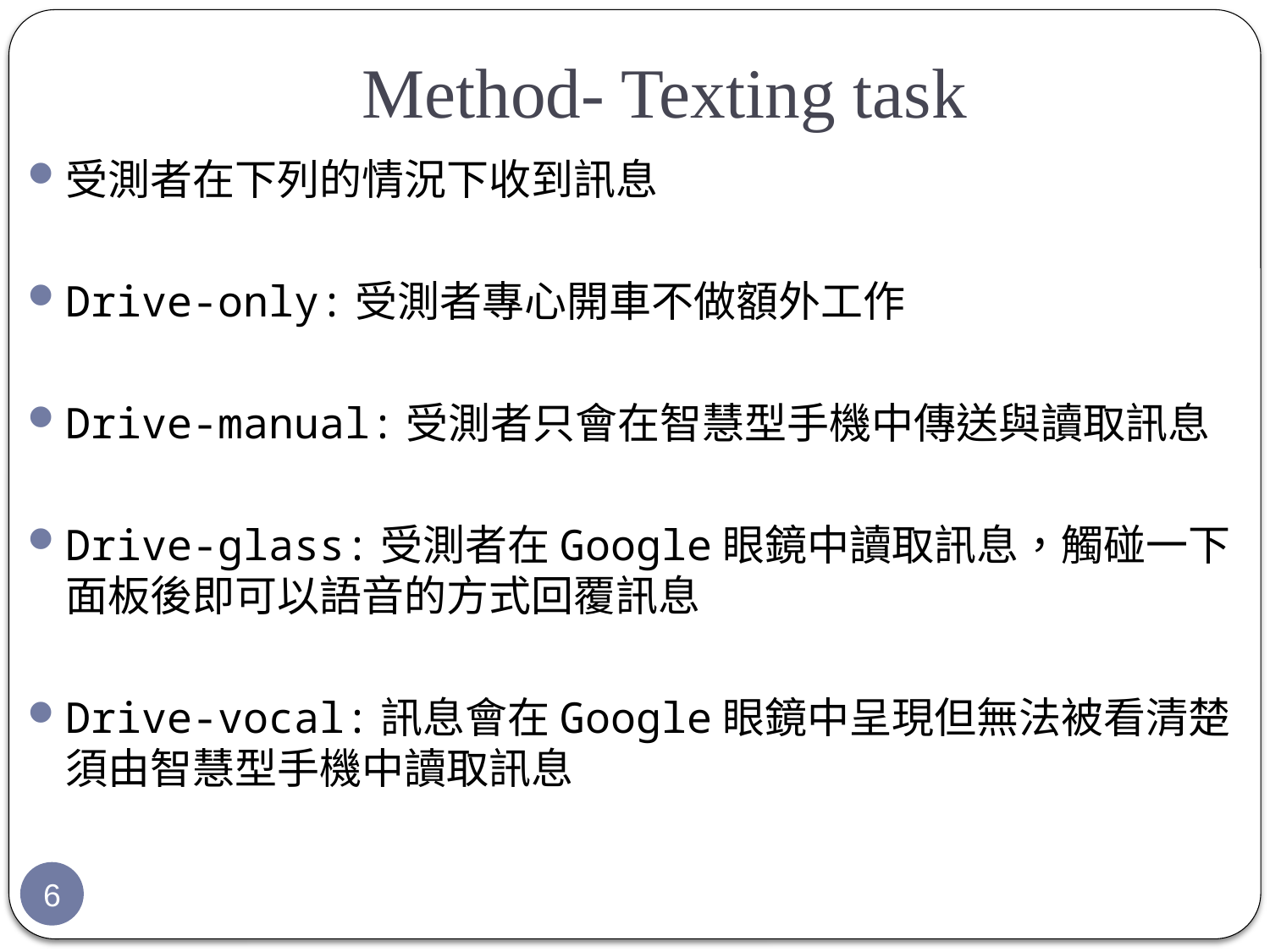

# Method- Texting task
受測者在下列的情況下收到訊息

Drive-only:受測者專心開車不做額外工作

Drive-manual:受測者只會在智慧型手機中傳送與讀取訊息

Drive-glass:受測者在Google眼鏡中讀取訊息，觸碰一下面板後即可以語音的方式回覆訊息

Drive-vocal:訊息會在Google眼鏡中呈現但無法被看清楚須由智慧型手機中讀取訊息

6